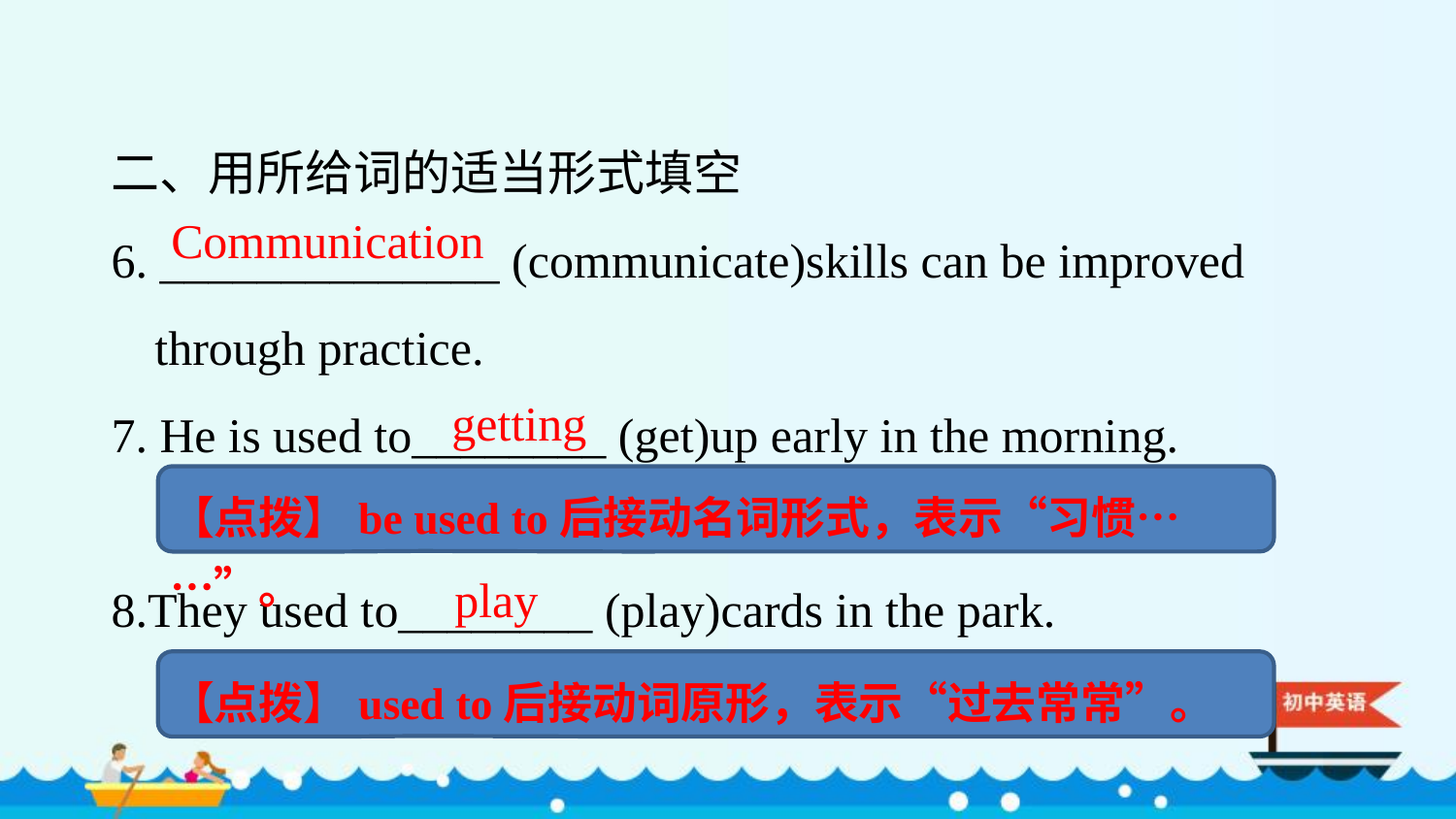

二、用所给词的适当形式填空
6. ______________ (communicate)skills can be improved through practice.
7. He is used to________ (get)up early in the morning.

8.They used to________ (play)cards in the park.

Communication
getting

【点拨】be used to后接动名词形式，表示“习惯……”。
play

【点拨】used to后接动词原形，表示“过去常常”。